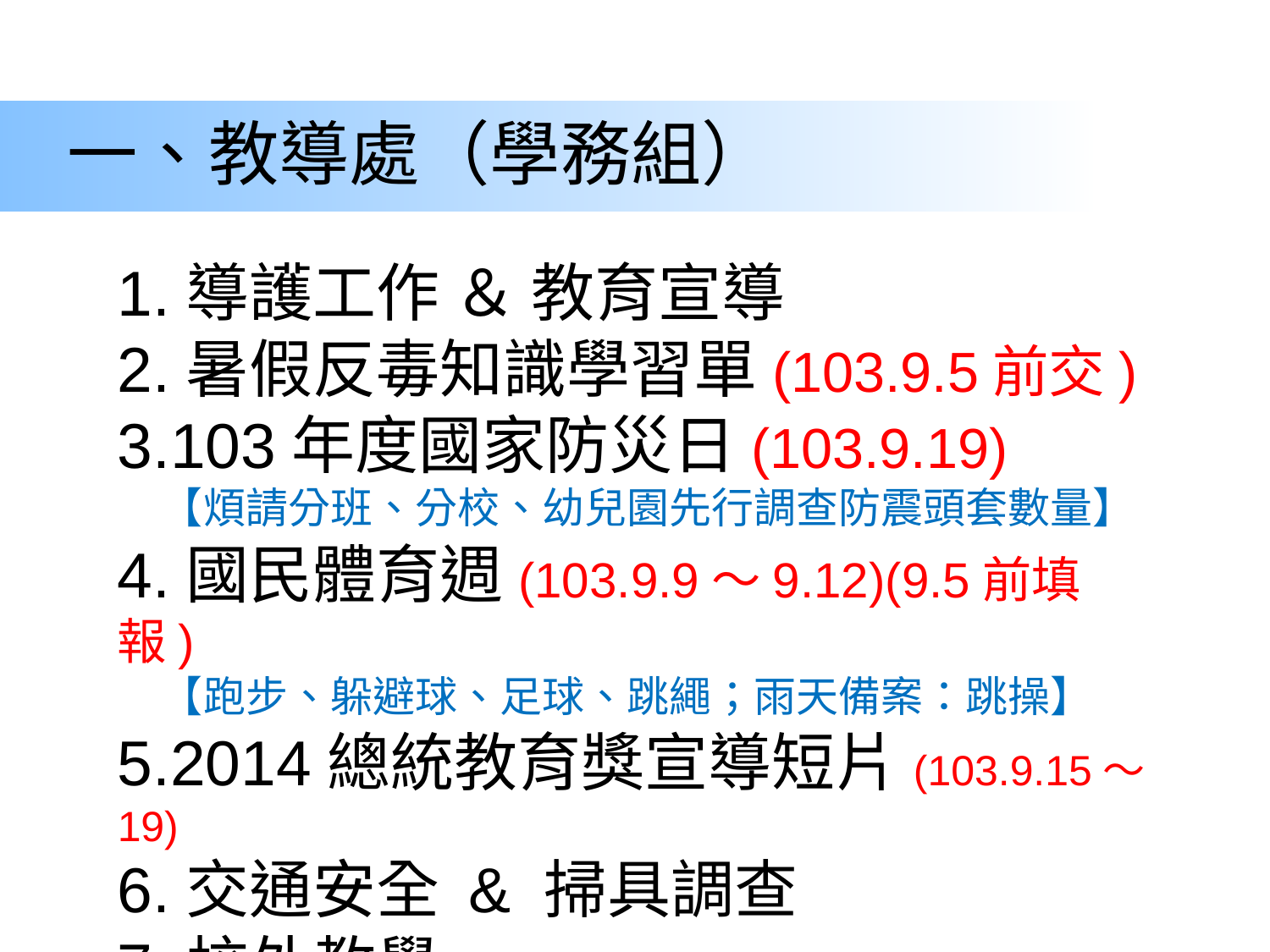

一、教導處（學務組）
1.導護工作 ＆ 教育宣導
2.暑假反毒知識學習單(103.9.5前交)
3.103年度國家防災日(103.9.19)
  【煩請分班、分校、幼兒園先行調查防震頭套數量】
4.國民體育週(103.9.9～9.12)(9.5前填報)
  【跑步、躲避球、足球、跳繩；雨天備案：跳操】
5.2014總統教育獎宣導短片(103.9.15～19)
6.交通安全 & 掃具調查
7.校外教學